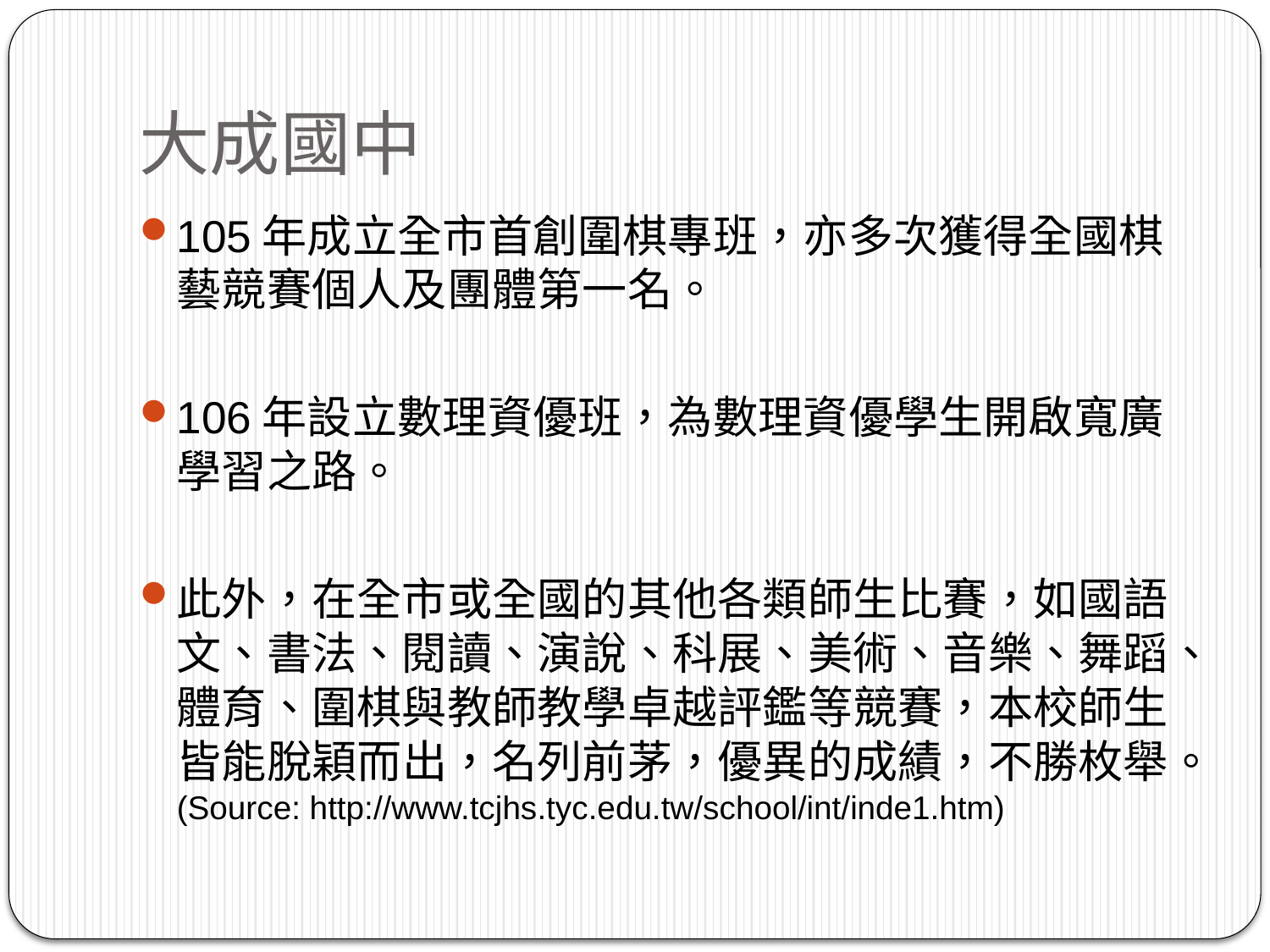

# 大成國中
105年成立全市首創圍棋專班，亦多次獲得全國棋藝競賽個人及團體第一名。

106年設立數理資優班，為數理資優學生開啟寬廣學習之路。

此外，在全市或全國的其他各類師生比賽，如國語文、書法、閱讀、演說、科展、美術、音樂、舞蹈、體育、圍棋與教師教學卓越評鑑等競賽，本校師生皆能脫穎而出，名列前茅，優異的成績，不勝枚舉。(Source: http://www.tcjhs.tyc.edu.tw/school/int/inde1.htm)